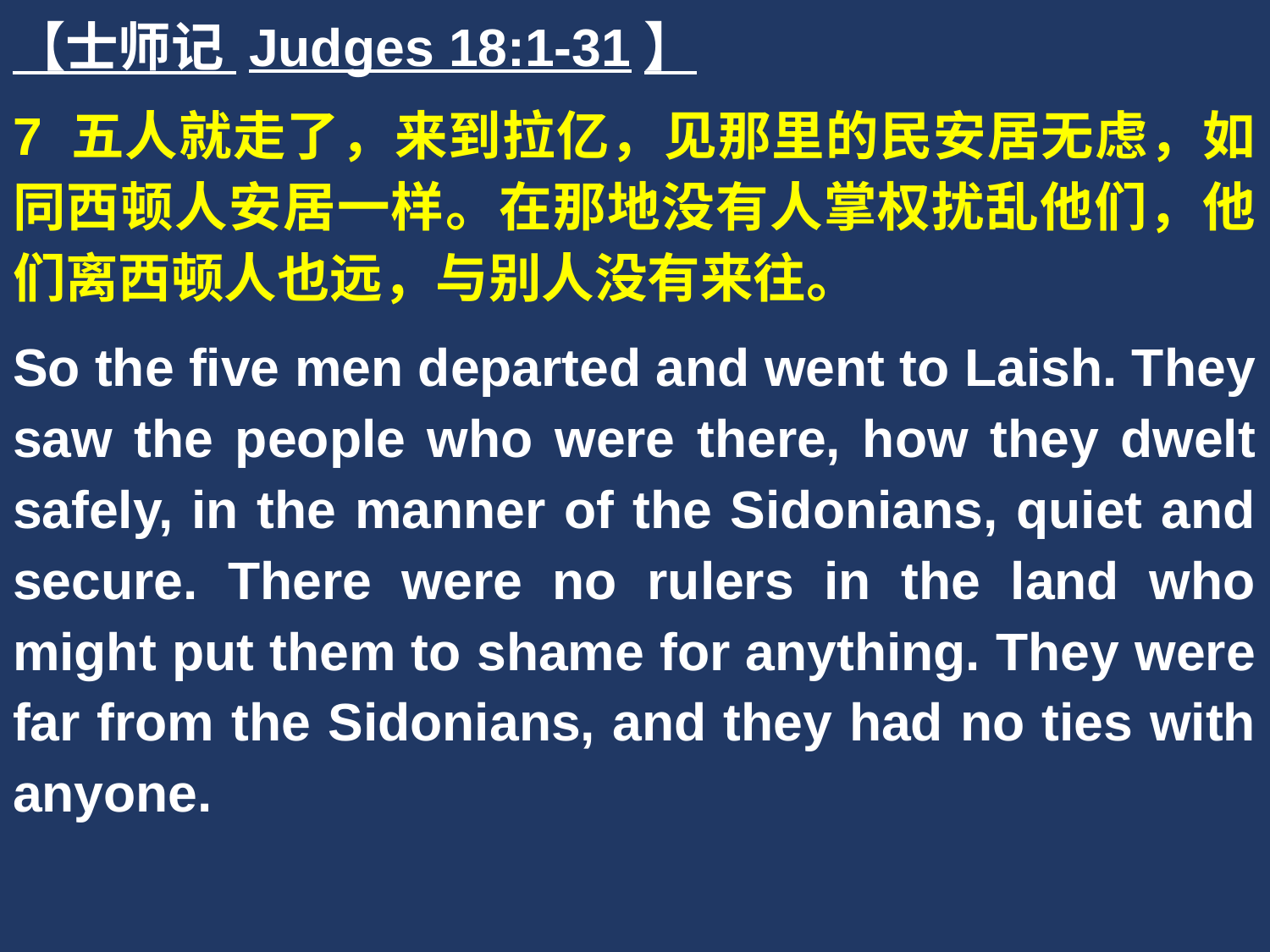

【士师记 Judges 18:1-31】
7 五人就走了，来到拉亿，见那里的民安居无虑，如同西顿人安居一样。在那地没有人掌权扰乱他们，他们离西顿人也远，与别人没有来往。
So the five men departed and went to Laish. They saw the people who were there, how they dwelt safely, in the manner of the Sidonians, quiet and secure. There were no rulers in the land who might put them to shame for anything. They were far from the Sidonians, and they had no ties with anyone.